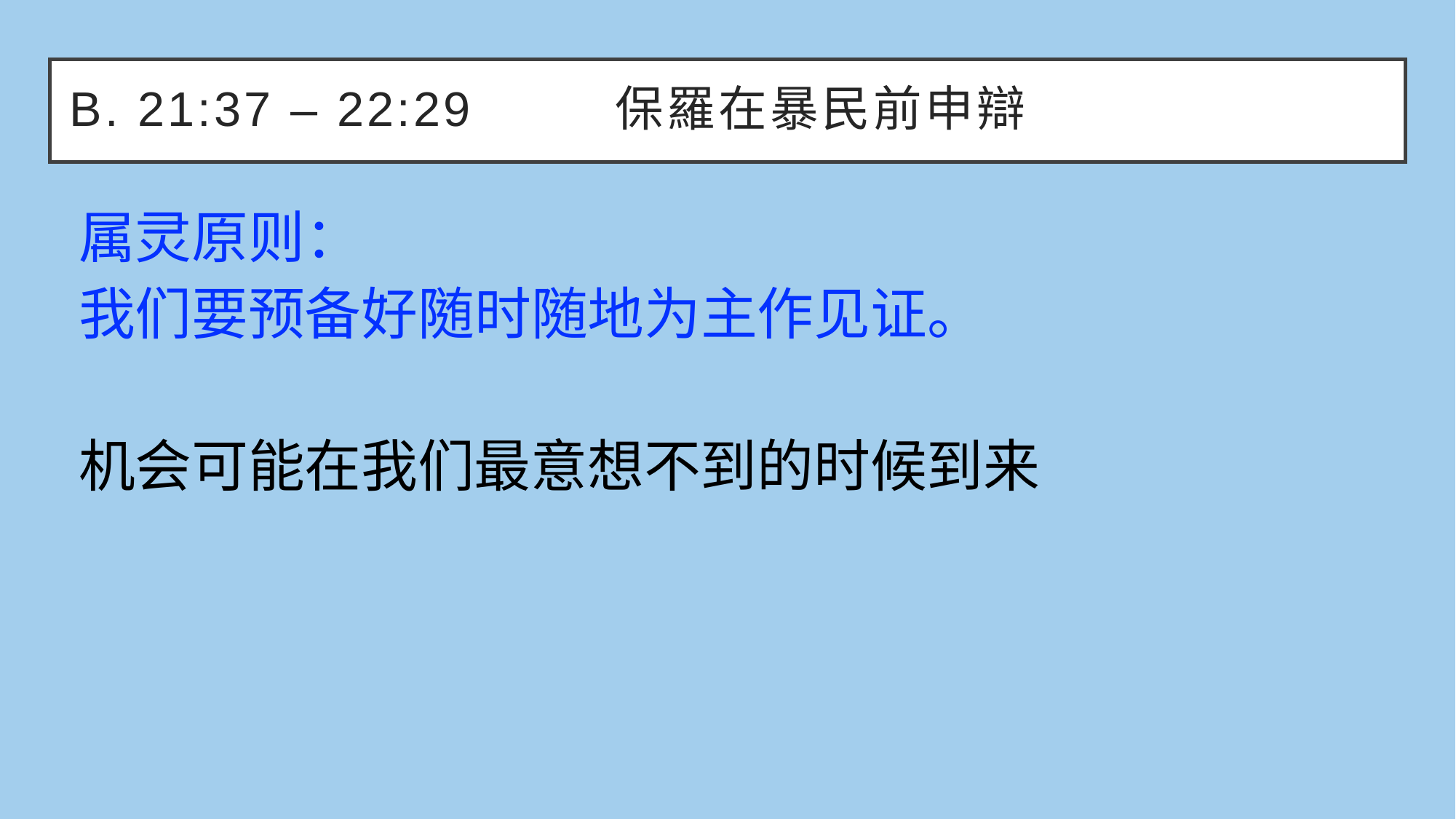

# B. 21:37 – 22:29		保羅在暴民前申辯
属灵原则：
我们要预备好随时随地为主作见证。

机会可能在我们最意想不到的时候到来